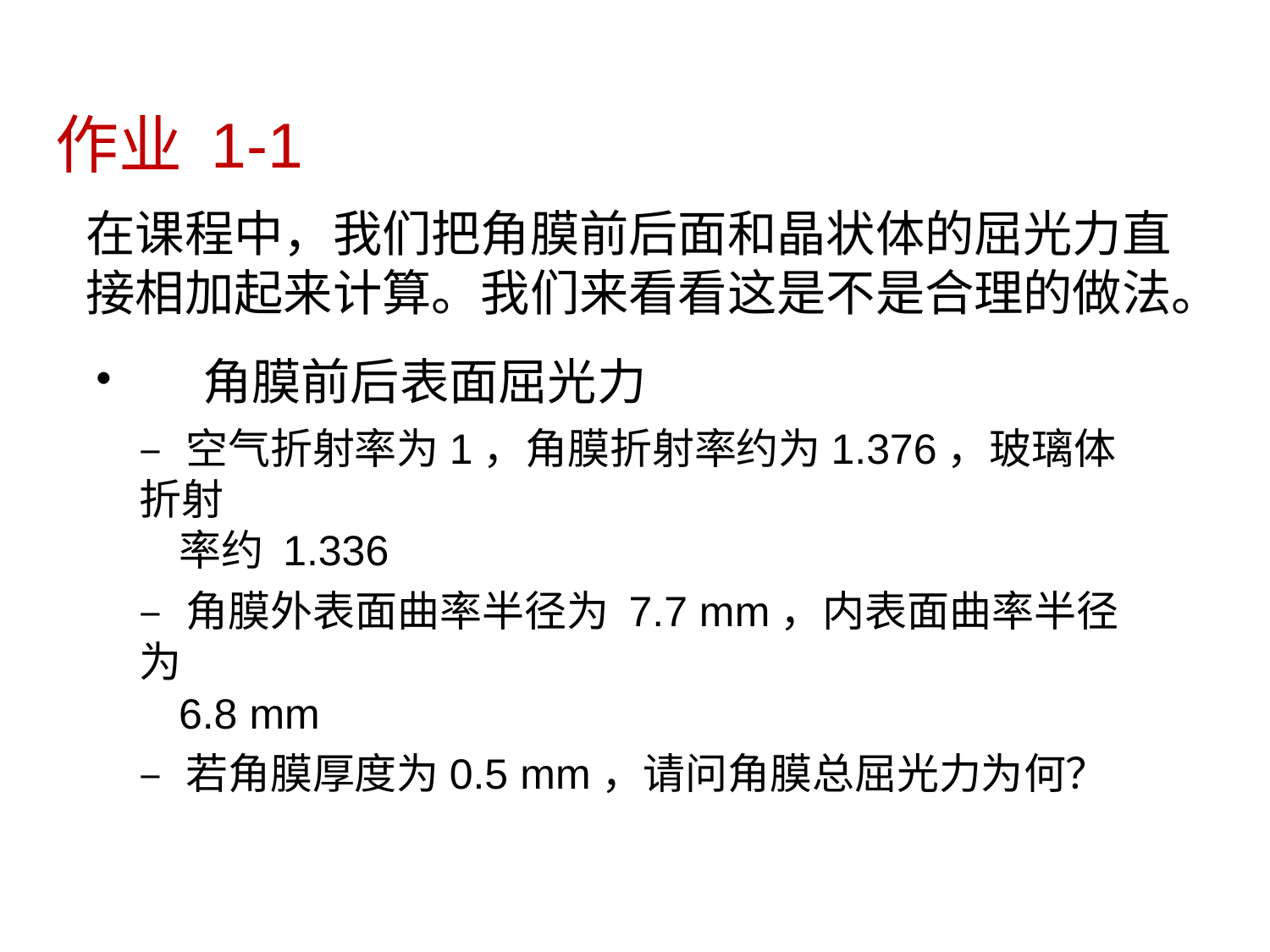

# 作业 1-1
在课程中，我们把角膜前后面和晶状体的屈光力直接相加起来计算。我们来看看这是不是合理的做法。
•	角膜前后表面屈光力
– 空气折射率为1，角膜折射率约为1.376，玻璃体折射
率约 1.336
– 角膜外表面曲率半径为 7.7 mm，内表面曲率半径为
6.8 mm
– 若角膜厚度为0.5 mm，请问角膜总屈光力为何？